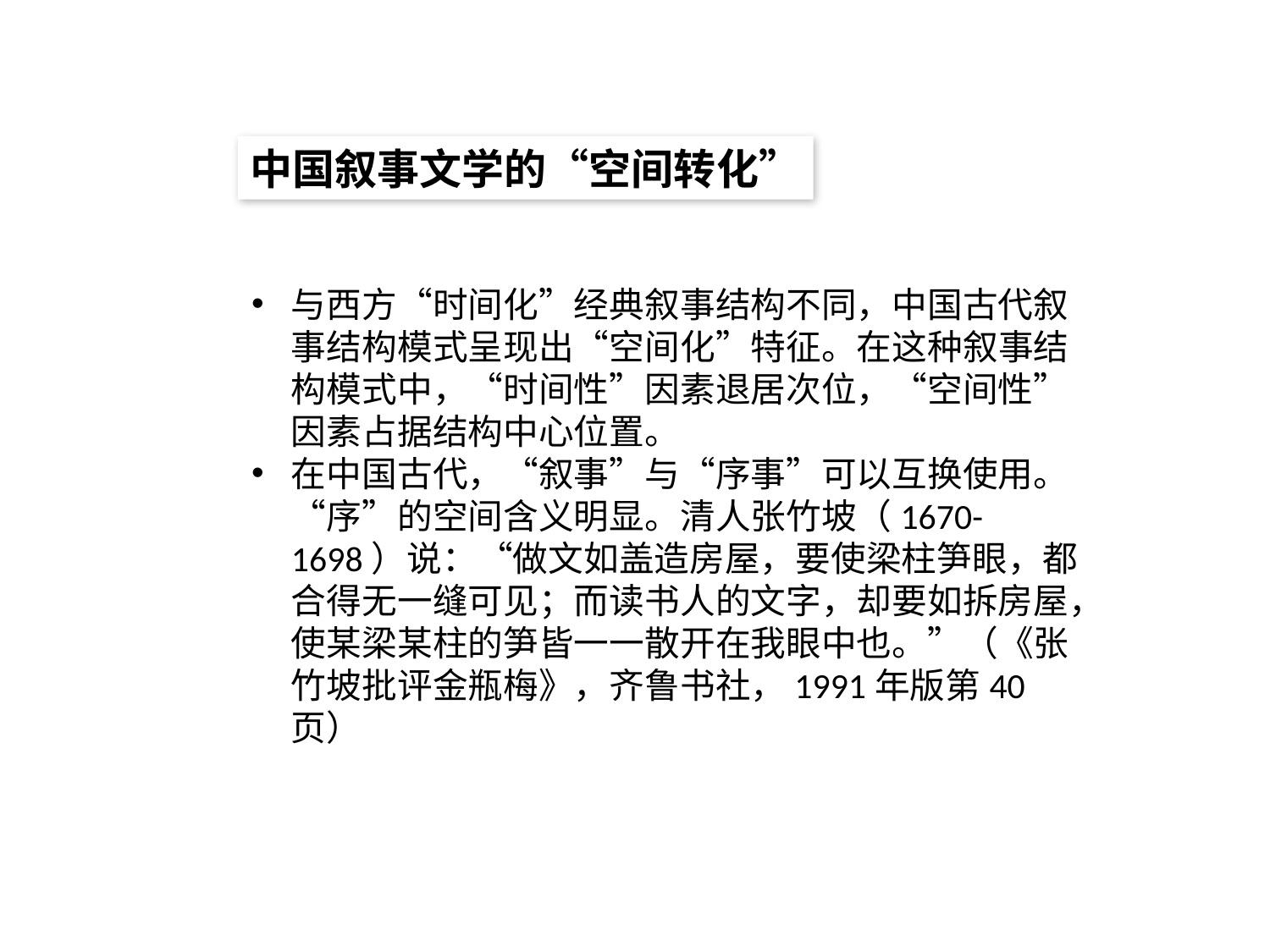

中国叙事文学的“空间转化”
与西方“时间化”经典叙事结构不同，中国古代叙事结构模式呈现出“空间化”特征。在这种叙事结构模式中，“时间性”因素退居次位，“空间性”因素占据结构中心位置。
在中国古代，“叙事”与“序事”可以互换使用。“序”的空间含义明显。清人张竹坡（1670-1698）说：“做文如盖造房屋，要使梁柱笋眼，都合得无一缝可见；而读书人的文字，却要如拆房屋，使某梁某柱的笋皆一一散开在我眼中也。”（《张竹坡批评金瓶梅》，齐鲁书社，1991年版第40页）

45